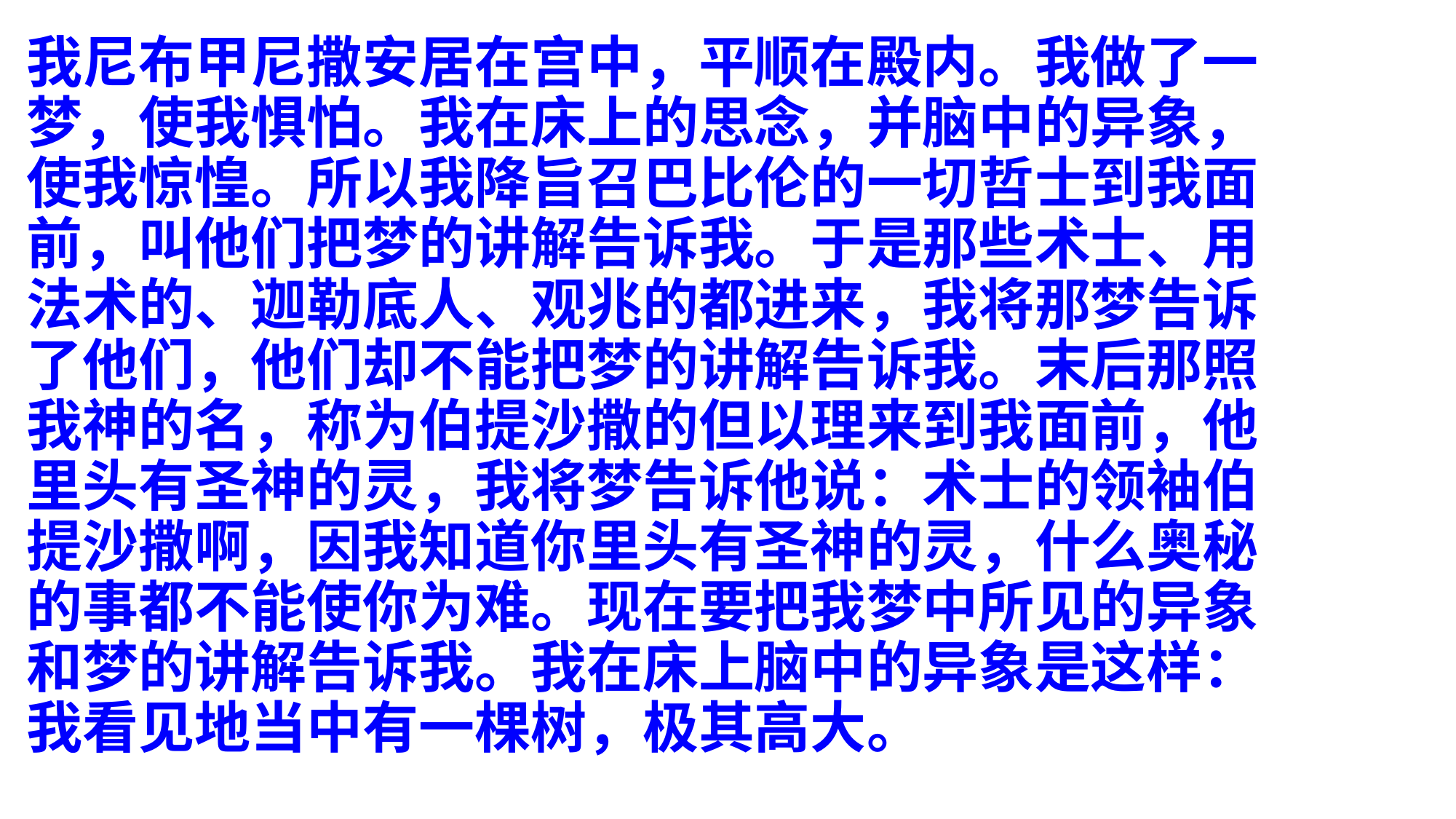

我尼布甲尼撒安居在宫中，平顺在殿内。我做了一梦，使我惧怕。我在床上的思念，并脑中的异象，使我惊惶。所以我降旨召巴比伦的一切哲士到我面前，叫他们把梦的讲解告诉我。于是那些术士、用法术的、迦勒底人、观兆的都进来，我将那梦告诉了他们，他们却不能把梦的讲解告诉我。末后那照我神的名，称为伯提沙撒的但以理来到我面前，他里头有圣神的灵，我将梦告诉他说：术士的领袖伯提沙撒啊，因我知道你里头有圣神的灵，什么奥秘的事都不能使你为难。现在要把我梦中所见的异象和梦的讲解告诉我。我在床上脑中的异象是这样：我看见地当中有一棵树，极其高大。